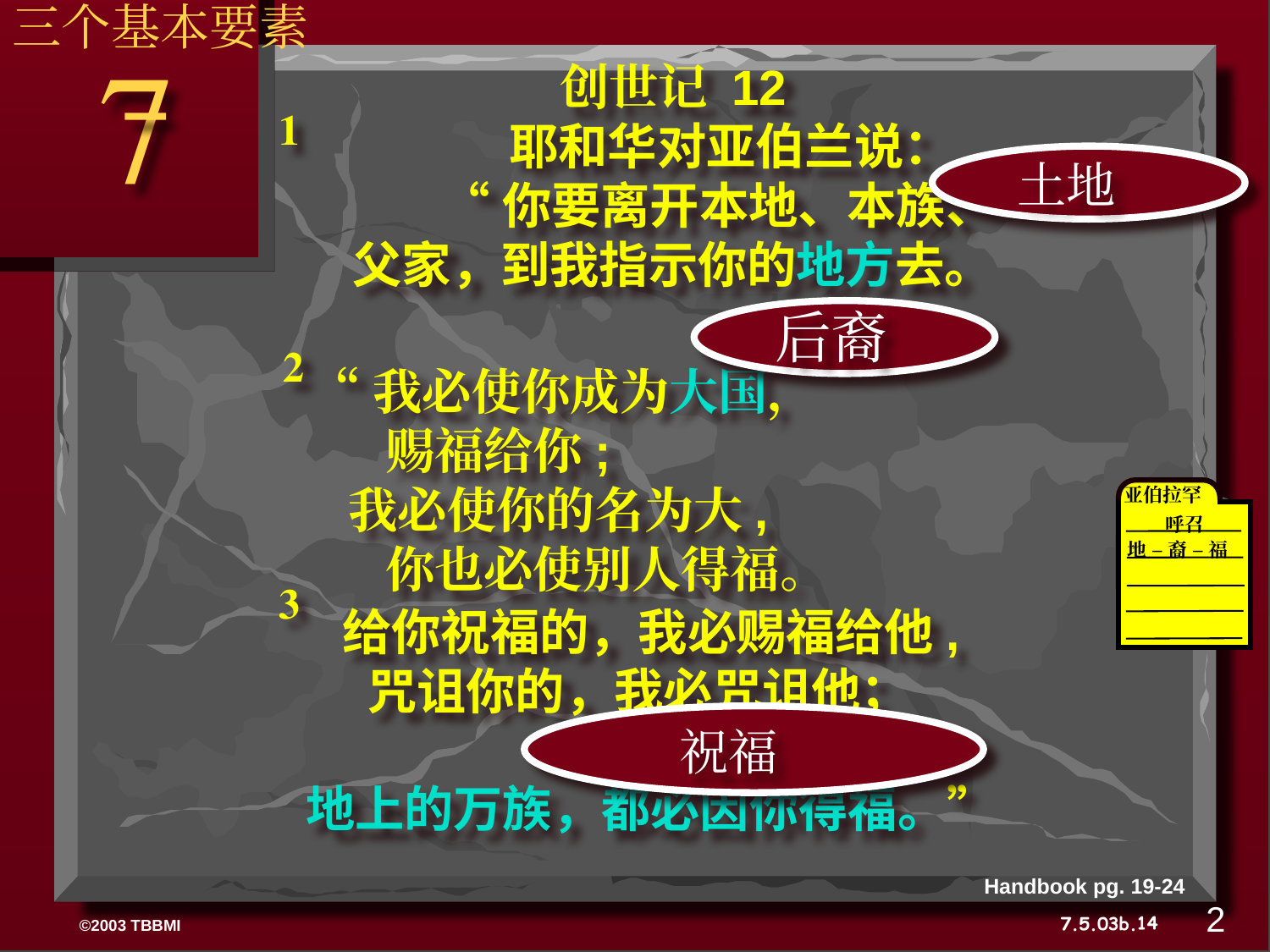

三个基本要素

7

创世记 12
	耶和华对亚伯兰说：
        “你要离开本地、本族、
父家，到我指示你的地方去。
1

 土地

	 “我必使你成为大国，
	      赐福给你;
	   我必使你的名为大,
	      你也必使别人得福。
2
后裔

亚伯拉罕

   呼召

地 – 裔 – 福

给你祝福的，我必赐福给他,
	    咒诅你的，我必咒诅他；

地上的万族，都必因你得福。”

3

     祝福
Handbook pg. 19-24
2
14